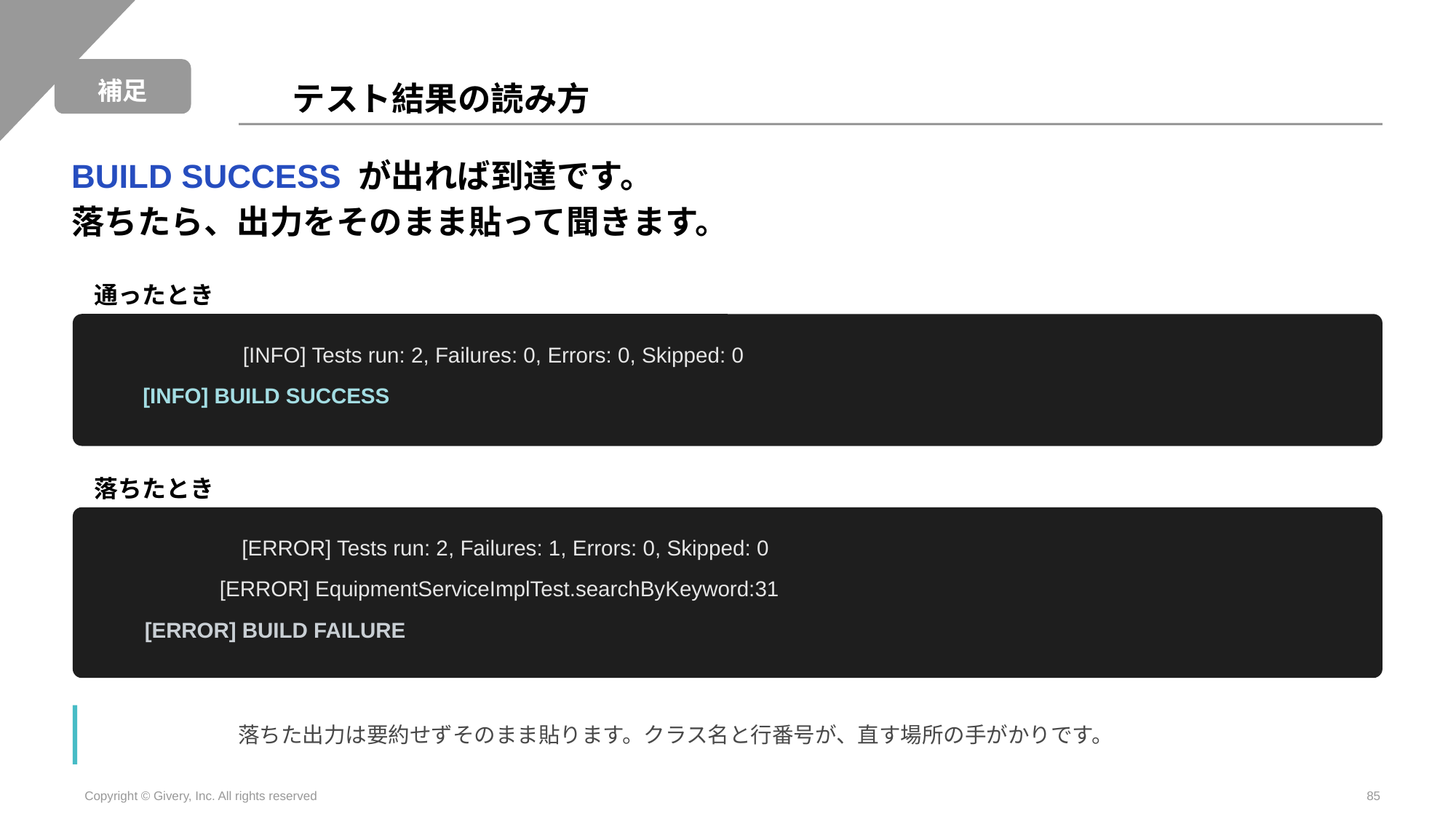

補足
テスト結果の読み方

BUILD SUCCESS が出れば到達です。
落ちたら、出力をそのまま貼って聞きます。
通ったとき

[INFO] Tests run: 2, Failures: 0, Errors: 0, Skipped: 0
[INFO] BUILD SUCCESS
落ちたとき

[ERROR] Tests run: 2, Failures: 1, Errors: 0, Skipped: 0
[ERROR] EquipmentServiceImplTest.searchByKeyword:31
[ERROR] BUILD FAILURE

落ちた出力は要約せずそのまま貼ります。クラス名と行番号が、直す場所の手がかりです。
Copyright © Givery, Inc. All rights reserved
85